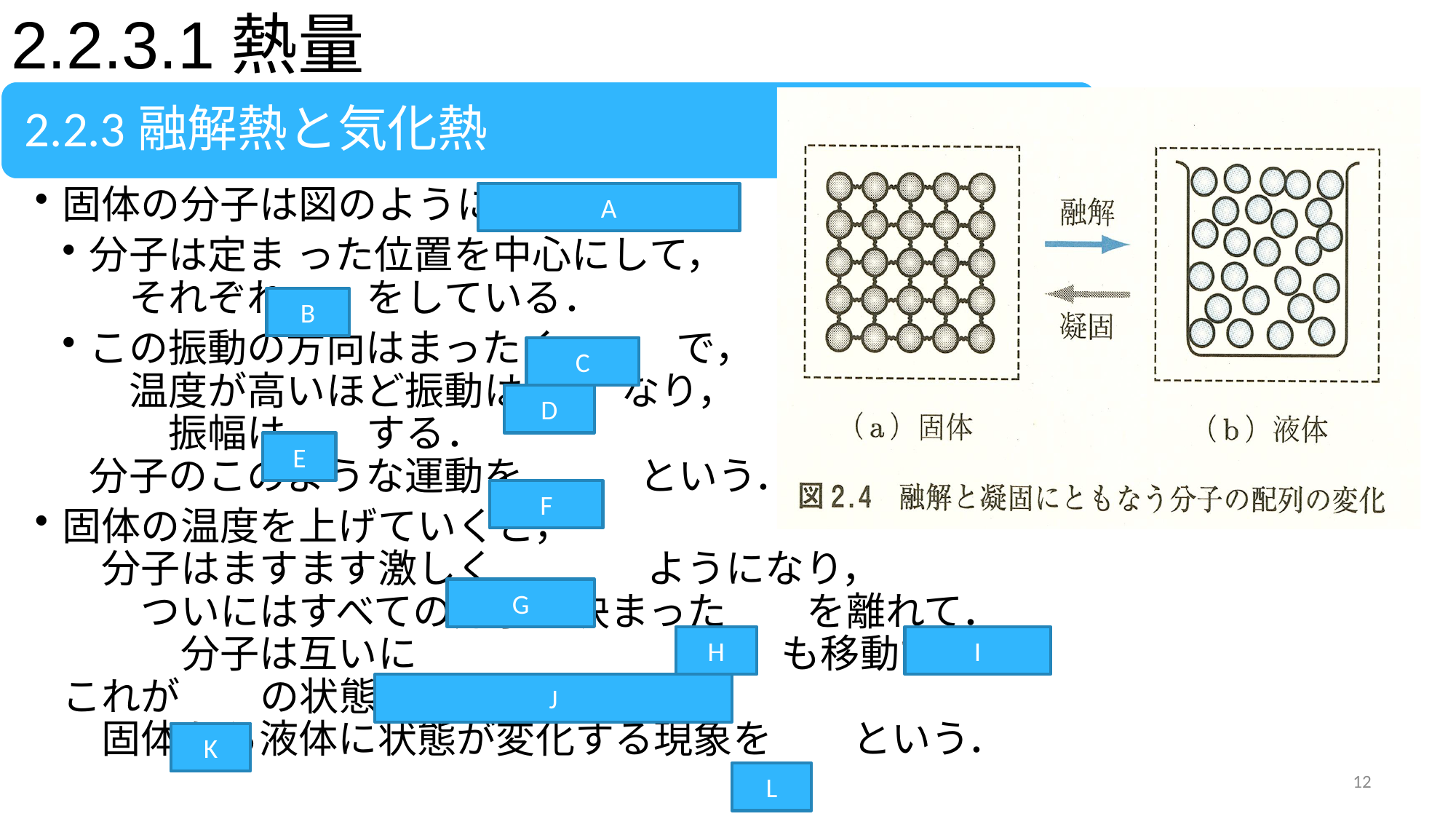

# 2.2.3.1熱量
2.2.3融解熱と気化熱
固体の分子は図のように
分子は定ま った位置を中心にして，
　それぞれ         をしている．
この振動の方向はまったく             で，
　温度が高いほど振動は           なり，
　　振幅は         する．
分子のこのような運動を             という．
固体の温度を上げていくと，
　分子はますます激しく                 ようになり，
　　ついにはすべての分子は決まった         を離れて．
　　　分子は互いに                                         も移動できる．
これが         の状態である
　固体から液体に状態が変化する現象を         という．

A

B
C
D
E
F
G
H
I
J
K
12
L